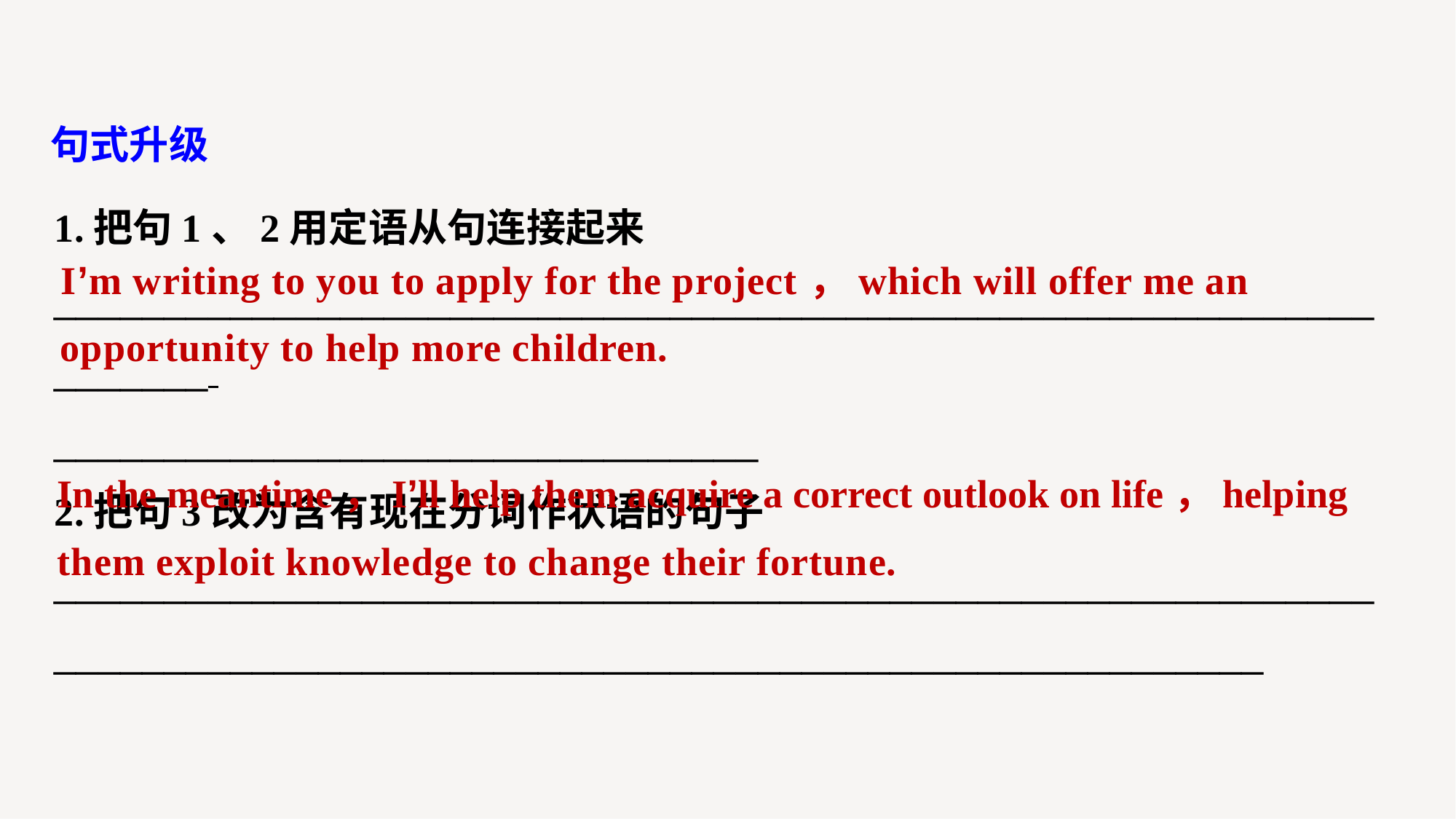

句式升级
1.把句1、2用定语从句连接起来
___________________________________________________________________
________________________________
2.把句3改为含有现在分词作状语的句子
___________________________________________________________________________________________________________________
I’m writing to you to apply for the project，which will offer me an
opportunity to help more children.
In the meantime，I’ll help them acquire a correct outlook on life，helping
them exploit knowledge to change their fortune.